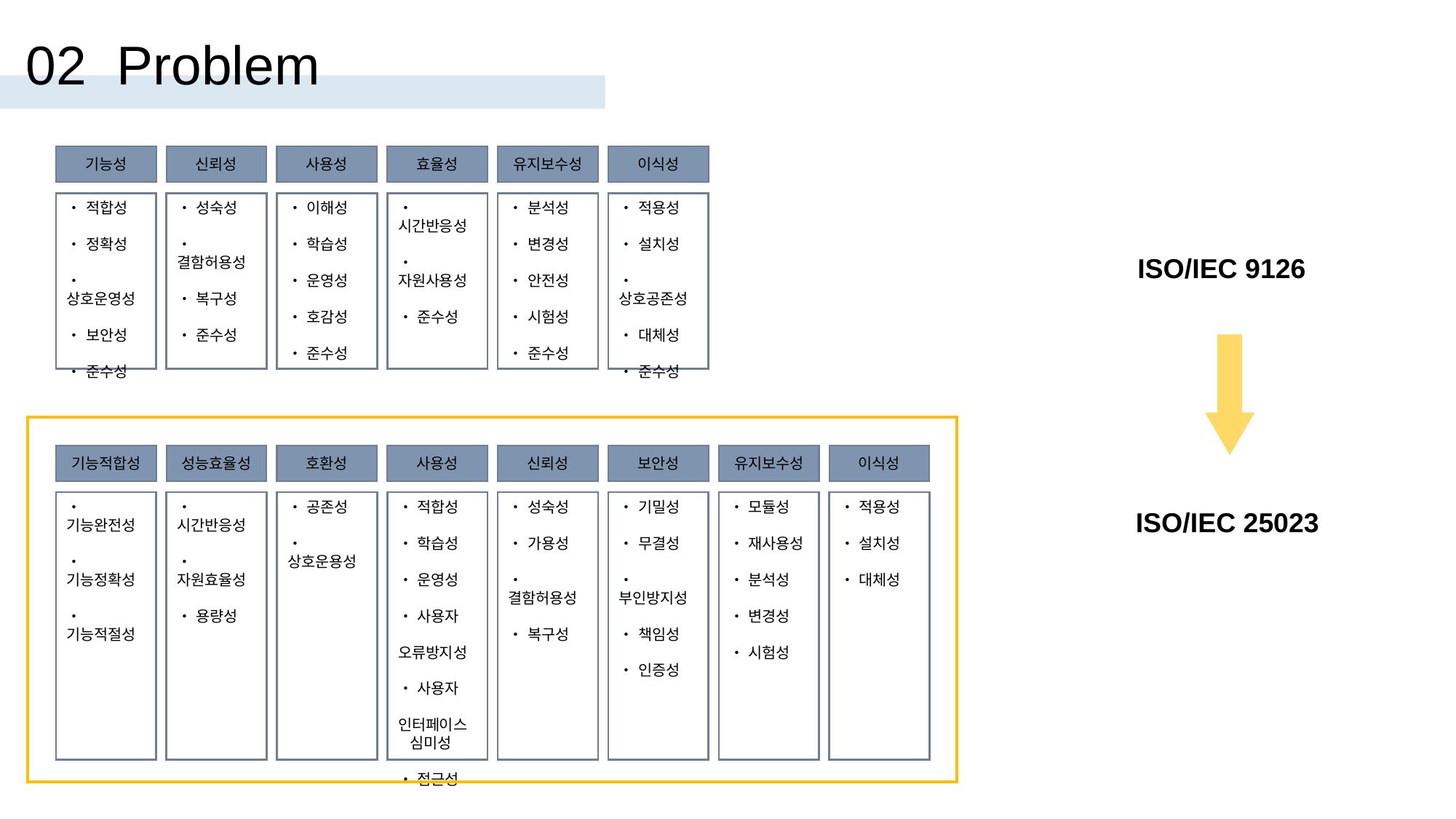

02  Problem

이식성
유지보수성
효율성
사용성
신뢰성
기능성
・ 분석성

・ 변경성

・ 안전성

・ 시험성

・ 준수성
・ 적용성

・ 설치성

・ 상호공존성

・ 대체성

・ 준수성
・ 이해성

・ 학습성

・ 운영성

・ 호감성

・ 준수성
・ 시간반응성

・ 자원사용성

・ 준수성
・ 적합성

・ 정확성

・ 상호운영성

・ 보안성

・ 준수성
・ 성숙성

・ 결함허용성

・ 복구성

・ 준수성
ISO/IEC 9126

유지보수성
보안성
이식성
신뢰성
사용성
호환성
성능효율성
기능적합성
・ 성숙성

・ 가용성

・ 결함허용성

・ 복구성

・ 기밀성

・ 무결성

・ 부인방지성

・ 책임성

・ 인증성
・ 모듈성

・ 재사용성

・ 분석성

・ 변경성

・ 시험성
・ 적용성

・ 설치성

・ 대체성
・ 공존성

・ 상호운용성
・ 적합성

・ 학습성

・ 운영성

・ 사용자
  오류방지성

・ 사용자
  인터페이스
  심미성

・ 접근성

・ 기능완전성

・ 기능정확성

・ 기능적절성

・ 시간반응성

・ 자원효율성

・ 용량성
ISO/IEC 25023